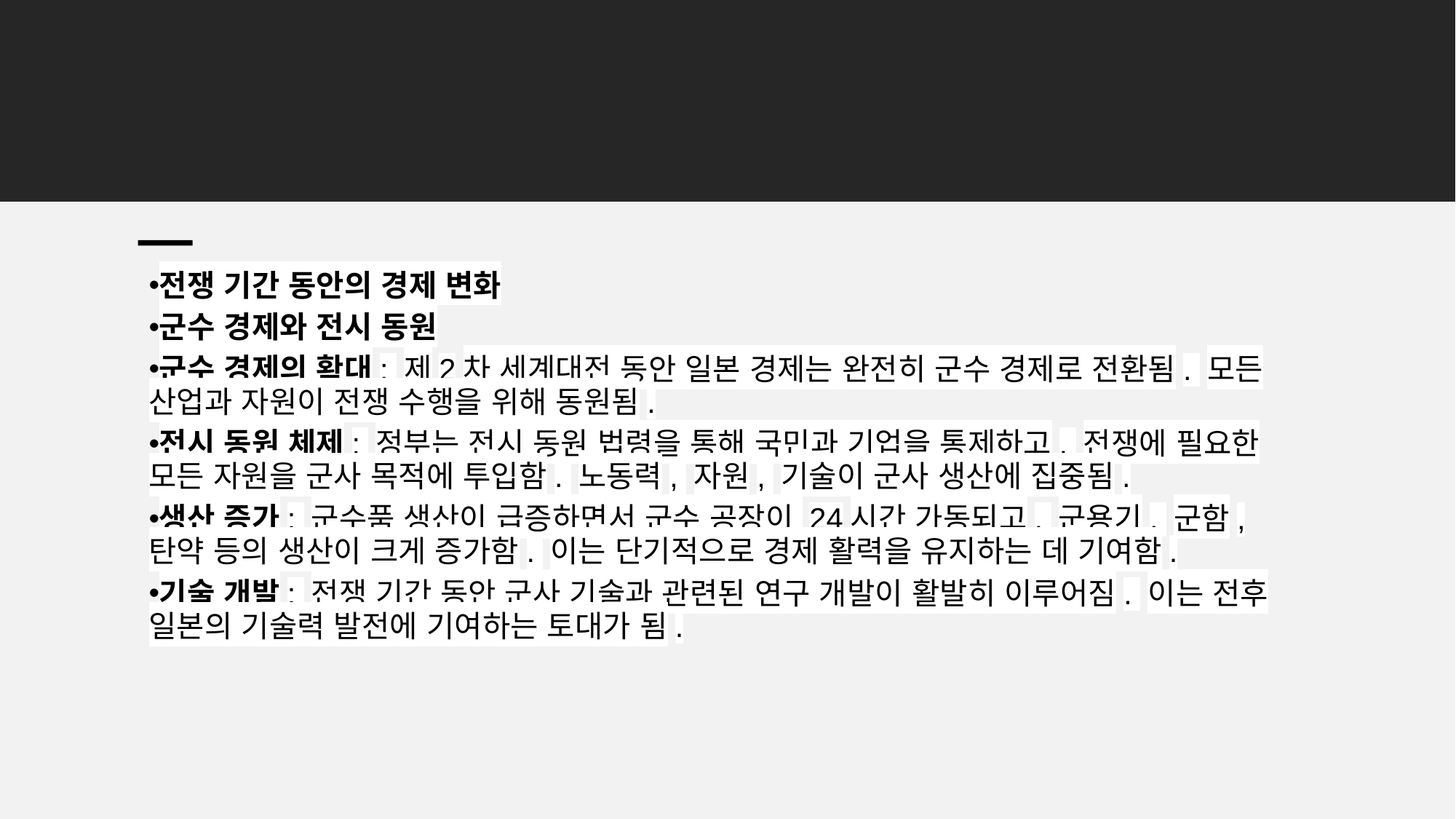

전쟁 기간 동안의 경제 변화
군수 경제와 전시 동원
군수 경제의 확대: 제2차 세계대전 동안 일본 경제는 완전히 군수 경제로 전환됨. 모든 산업과 자원이 전쟁 수행을 위해 동원됨.
전시 동원 체제: 정부는 전시 동원 법령을 통해 국민과 기업을 통제하고, 전쟁에 필요한 모든 자원을 군사 목적에 투입함. 노동력, 자원, 기술이 군사 생산에 집중됨.
생산 증가: 군수품 생산이 급증하면서 군수 공장이 24시간 가동되고, 군용기, 군함, 탄약 등의 생산이 크게 증가함. 이는 단기적으로 경제 활력을 유지하는 데 기여함.
기술 개발: 전쟁 기간 동안 군사 기술과 관련된 연구 개발이 활발히 이루어짐. 이는 전후 일본의 기술력 발전에 기여하는 토대가 됨.